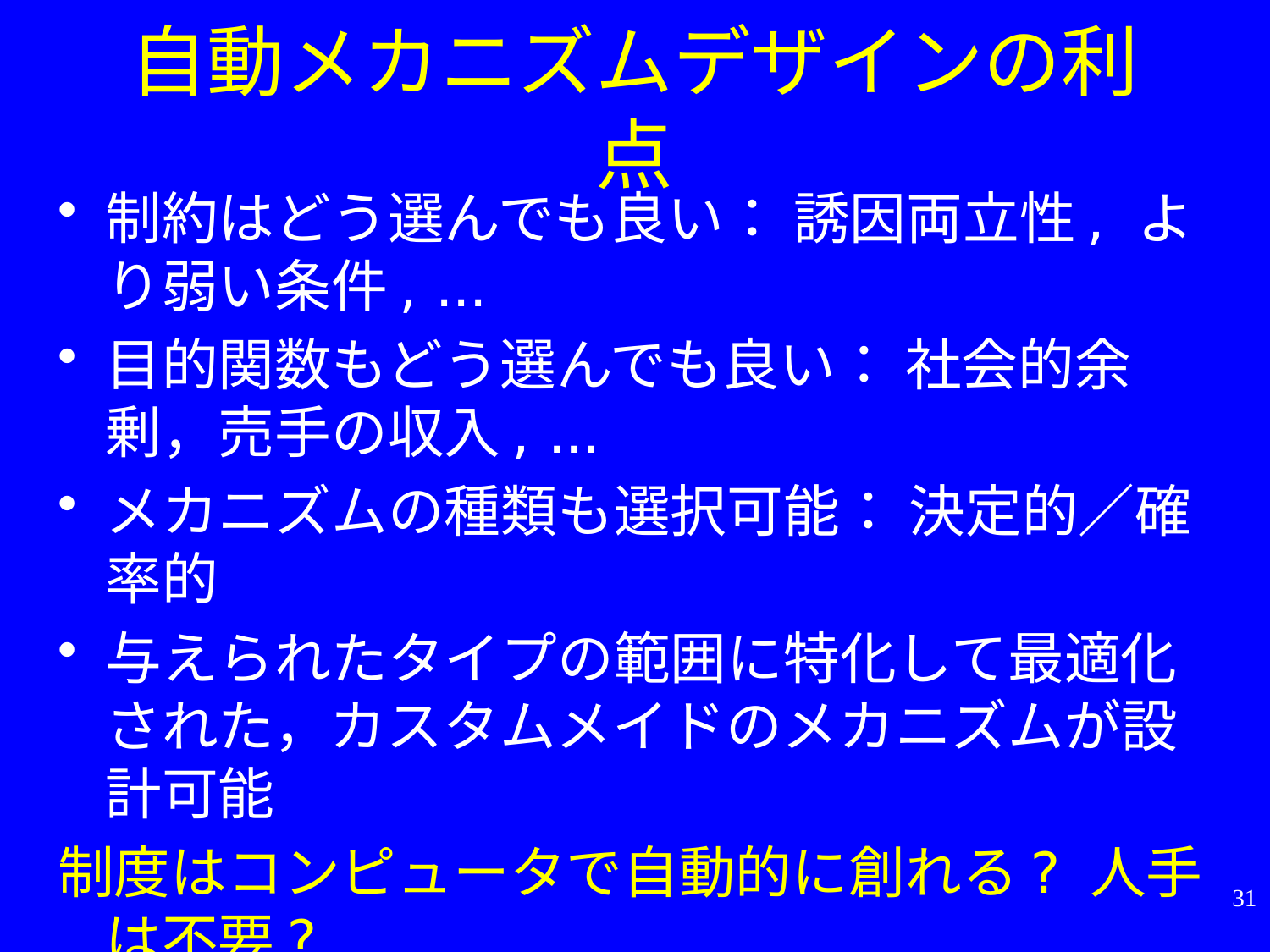

# 自動メカニズムデザインの利点
制約はどう選んでも良い： 誘因両立性, より弱い条件, ...
目的関数もどう選んでも良い： 社会的余剰，売手の収入, ...
メカニズムの種類も選択可能： 決定的／確率的
与えられたタイプの範囲に特化して最適化された，カスタムメイドのメカニズムが設計可能
制度はコンピュータで自動的に創れる? 人手は不要?

31